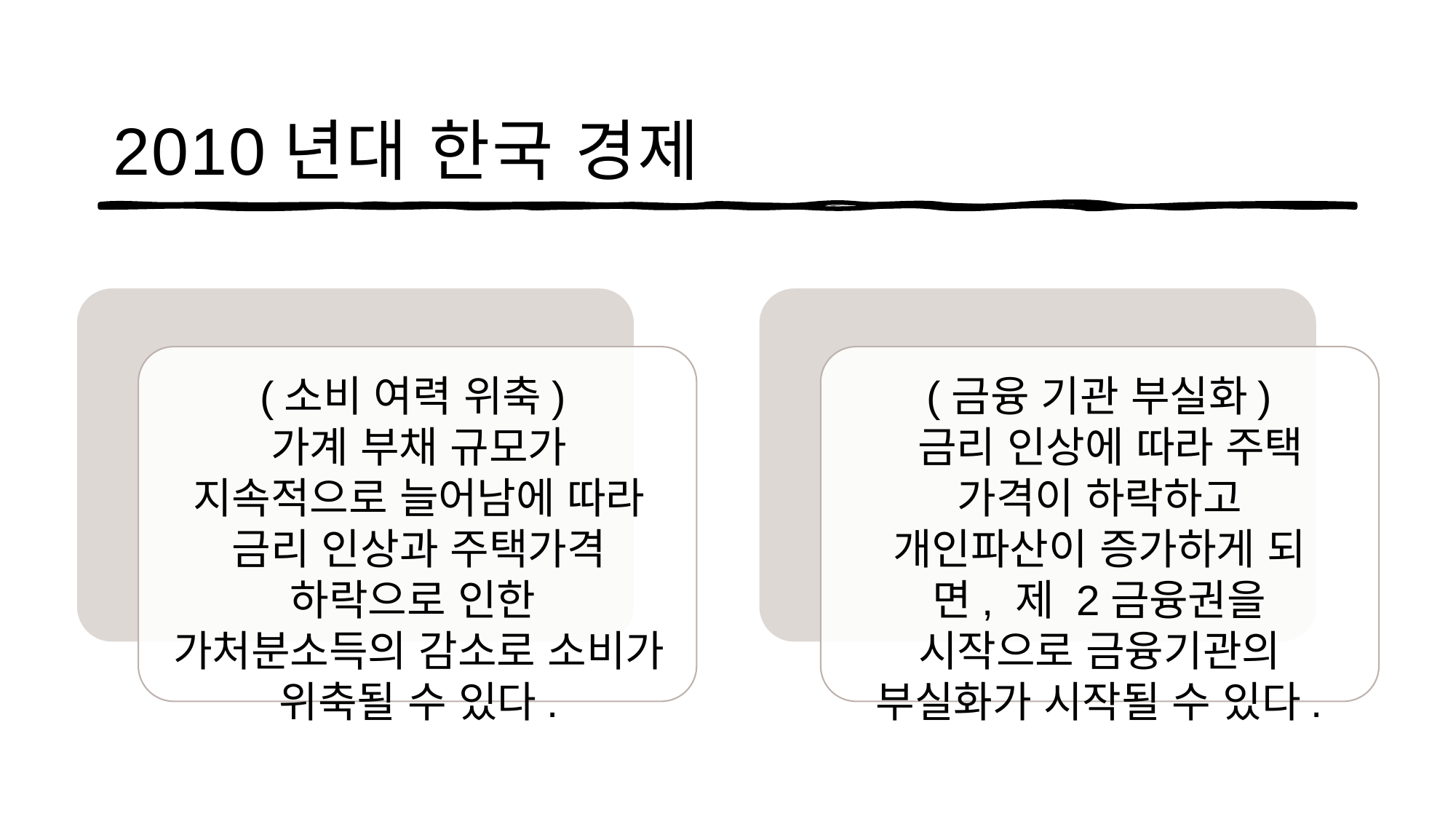

# 2010년대 한국 경제

(소비 여력 위축)
가계 부채 규모가 지속적으로 늘어남에 따라 금리 인상과 주택가격 하락으로 인한
가처분소득의 감소로 소비가
위축될 수 있다.
(금융 기관 부실화)
 금리 인상에 따라 주택 가격이 하락하고 개인파산이 증가하게 되면, 제 2금융권을 시작으로 금융기관의 부실화가 시작될 수 있다.